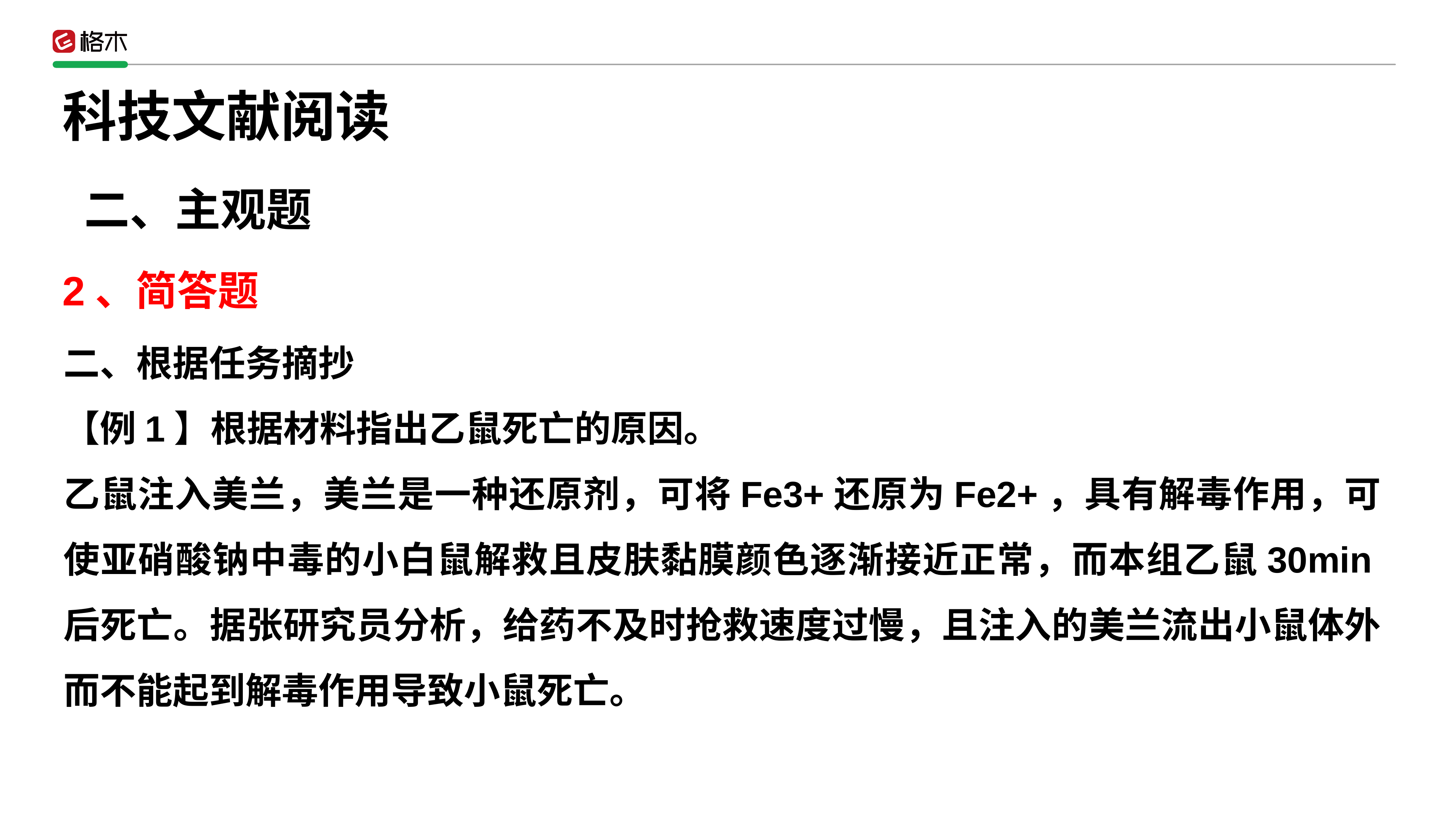

科技文献阅读
二、主观题
2、简答题
二、根据任务摘抄
【例1】根据材料指出乙鼠死亡的原因。
乙鼠注入美兰，美兰是一种还原剂，可将Fe3+还原为Fe2+，具有解毒作用，可使亚硝酸钠中毒的小白鼠解救且皮肤黏膜颜色逐渐接近正常，而本组乙鼠30min后死亡。据张研究员分析，给药不及时抢救速度过慢，且注入的美兰流出小鼠体外而不能起到解毒作用导致小鼠死亡。